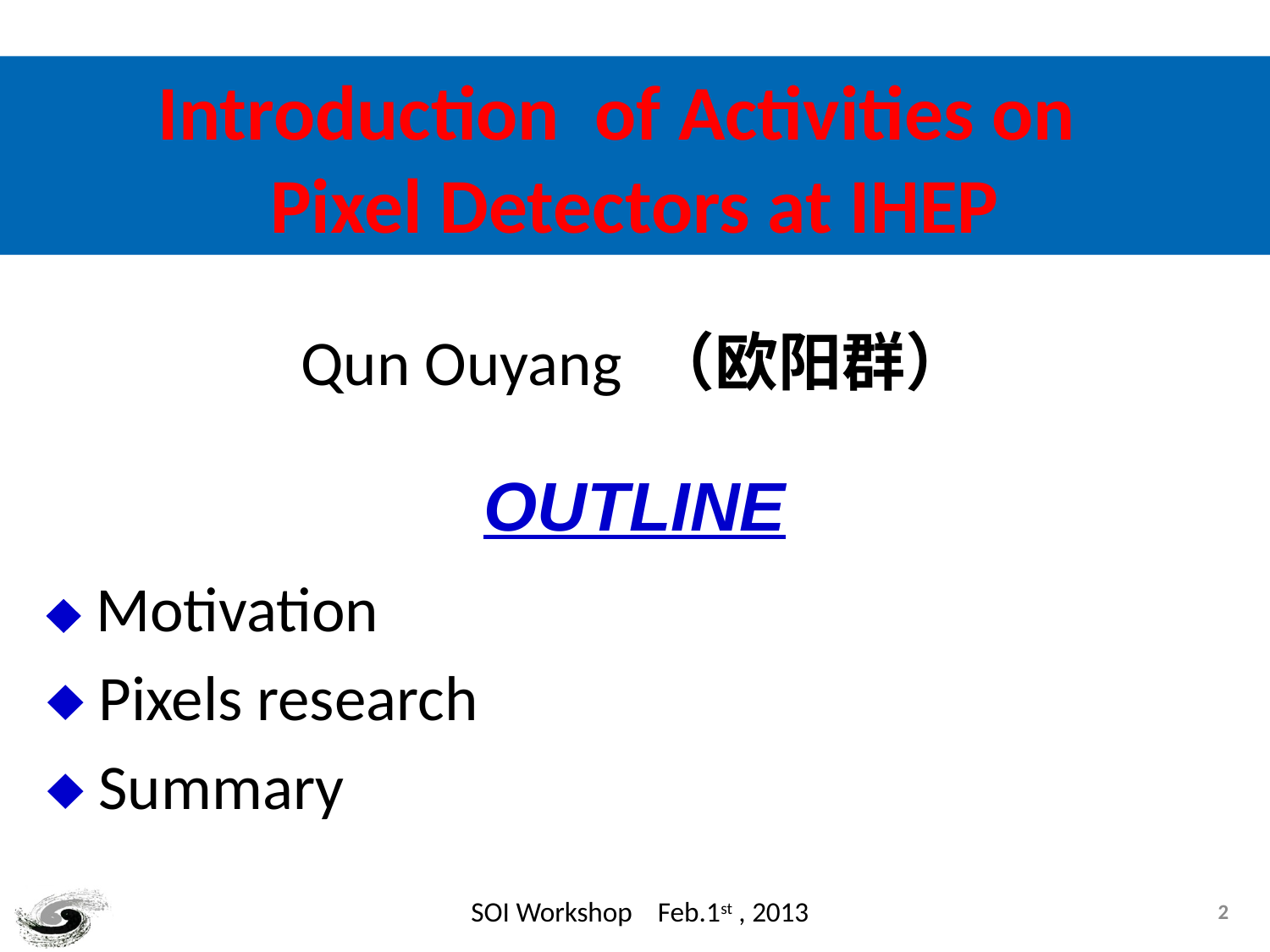

Introduction  of Activities on
Pixel Detectors at IHEP
Qun Ouyang （欧阳群）
OUTLINE
♦ Motivation
♦ Pixels research
♦ Summary